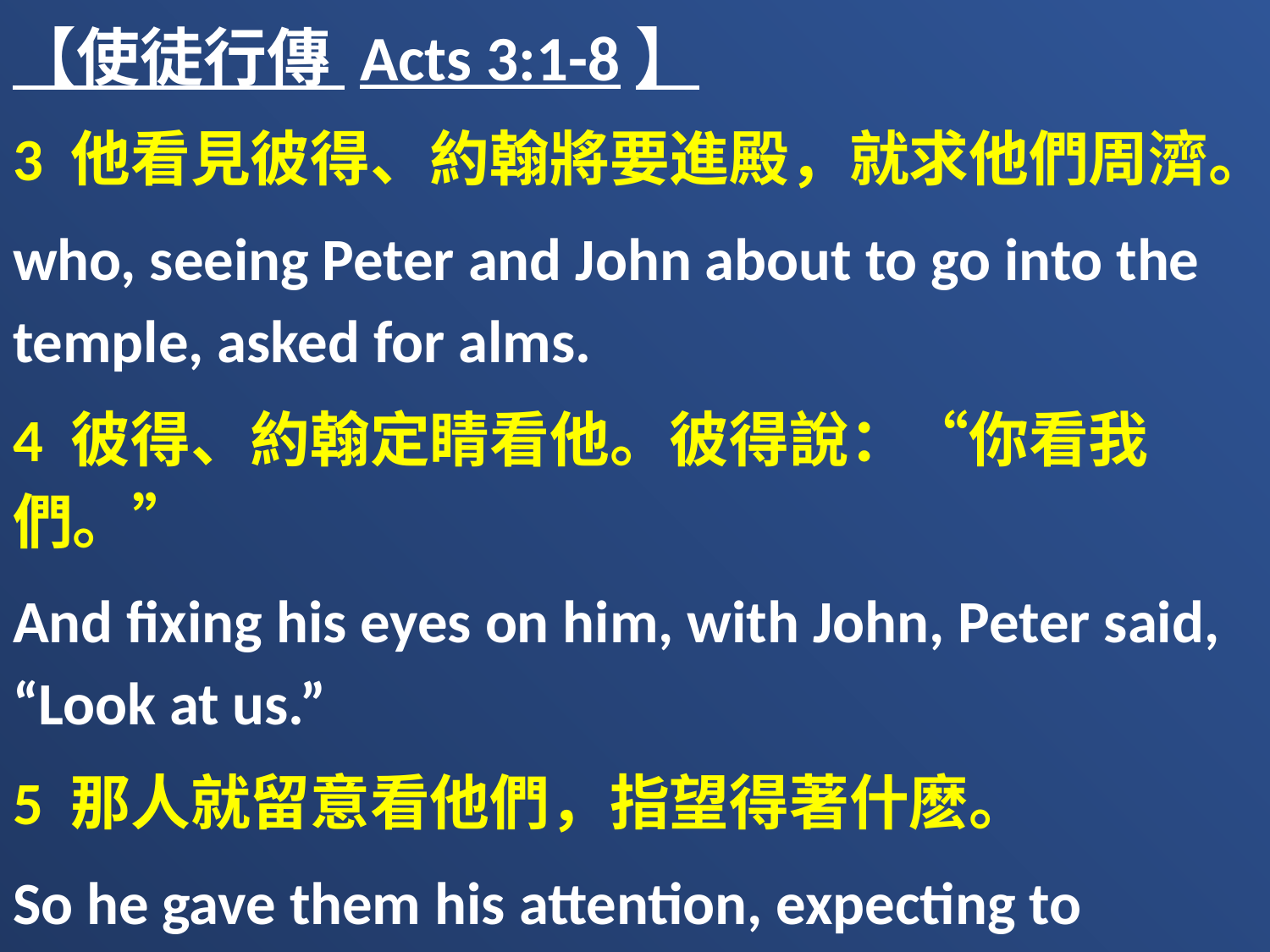

【使徒行傳 Acts 3:1-8】
3 他看見彼得、約翰將要進殿，就求他們周濟。
who, seeing Peter and John about to go into the temple, asked for alms.
4 彼得、約翰定睛看他。彼得說：“你看我們。”
And fixing his eyes on him, with John, Peter said, “Look at us.”
5 那人就留意看他們，指望得著什麽。
So he gave them his attention, expecting to receive something from them.